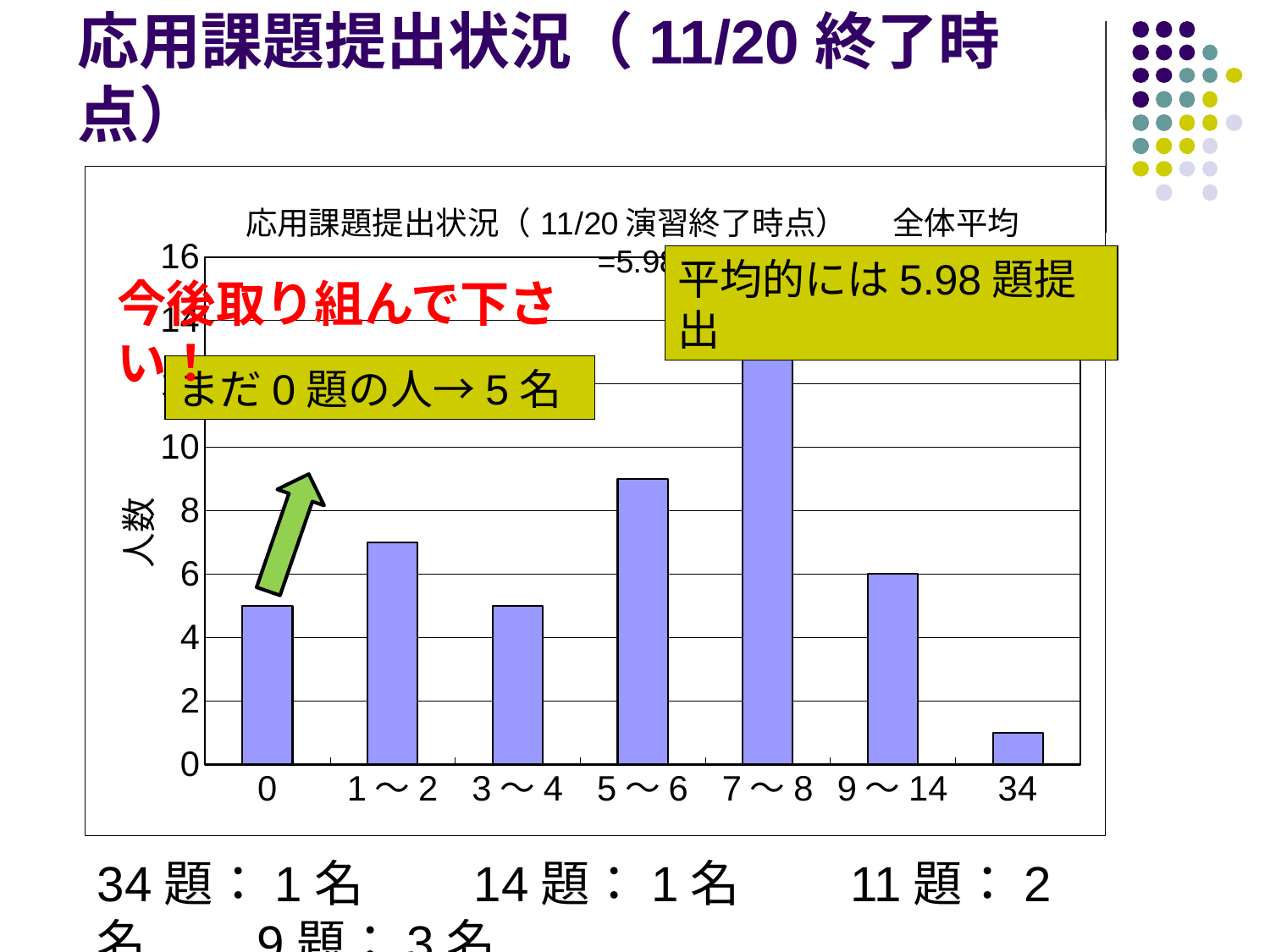

# 応用課題提出状況（11/20終了時点）

### Chart: 応用課題提出状況（11/20演習終了時点）　  全体平均=5.98

| Category |  |
|---|---|
| 0 | 5.0 |
| 1～2 | 7.0 |
| 3～4 | 5.0 |
| 5～6 | 9.0 |
| 7～8 | 14.0 |
| 9～14 | 6.0 |
| 34 | 1.0 |
平均的には5.98題提出
今後取り組んで下さい！
まだ0題の人→5名

34題：1名　　14題：1名　　11題：2名　　9題：3名